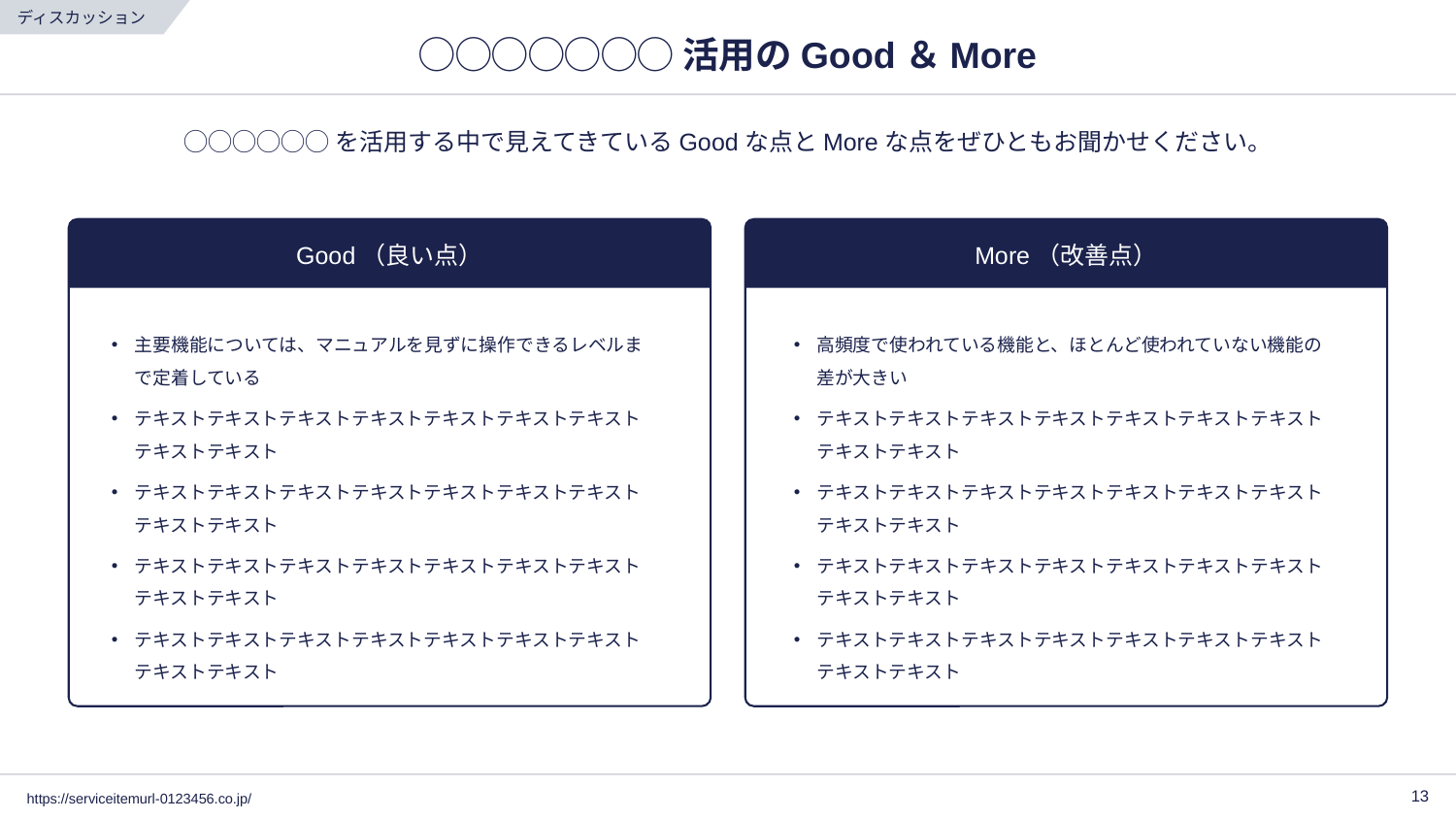

ディスカッション
# ◯◯◯◯◯◯◯活用のGood＆More
◯◯◯◯◯◯を活用する中で見えてきているGoodな点とMoreな点をぜひともお聞かせください。

Good（良い点）

More（改善点）
主要機能については、マニュアルを見ずに操作できるレベルまで定着している
テキストテキストテキストテキストテキストテキストテキストテキストテキスト
テキストテキストテキストテキストテキストテキストテキストテキストテキスト
テキストテキストテキストテキストテキストテキストテキストテキストテキスト
テキストテキストテキストテキストテキストテキストテキストテキストテキスト
高頻度で使われている機能と、ほとんど使われていない機能の差が大きい
テキストテキストテキストテキストテキストテキストテキストテキストテキスト
テキストテキストテキストテキストテキストテキストテキストテキストテキスト
テキストテキストテキストテキストテキストテキストテキストテキストテキスト
テキストテキストテキストテキストテキストテキストテキストテキストテキスト
13
https://serviceitemurl-0123456.co.jp/